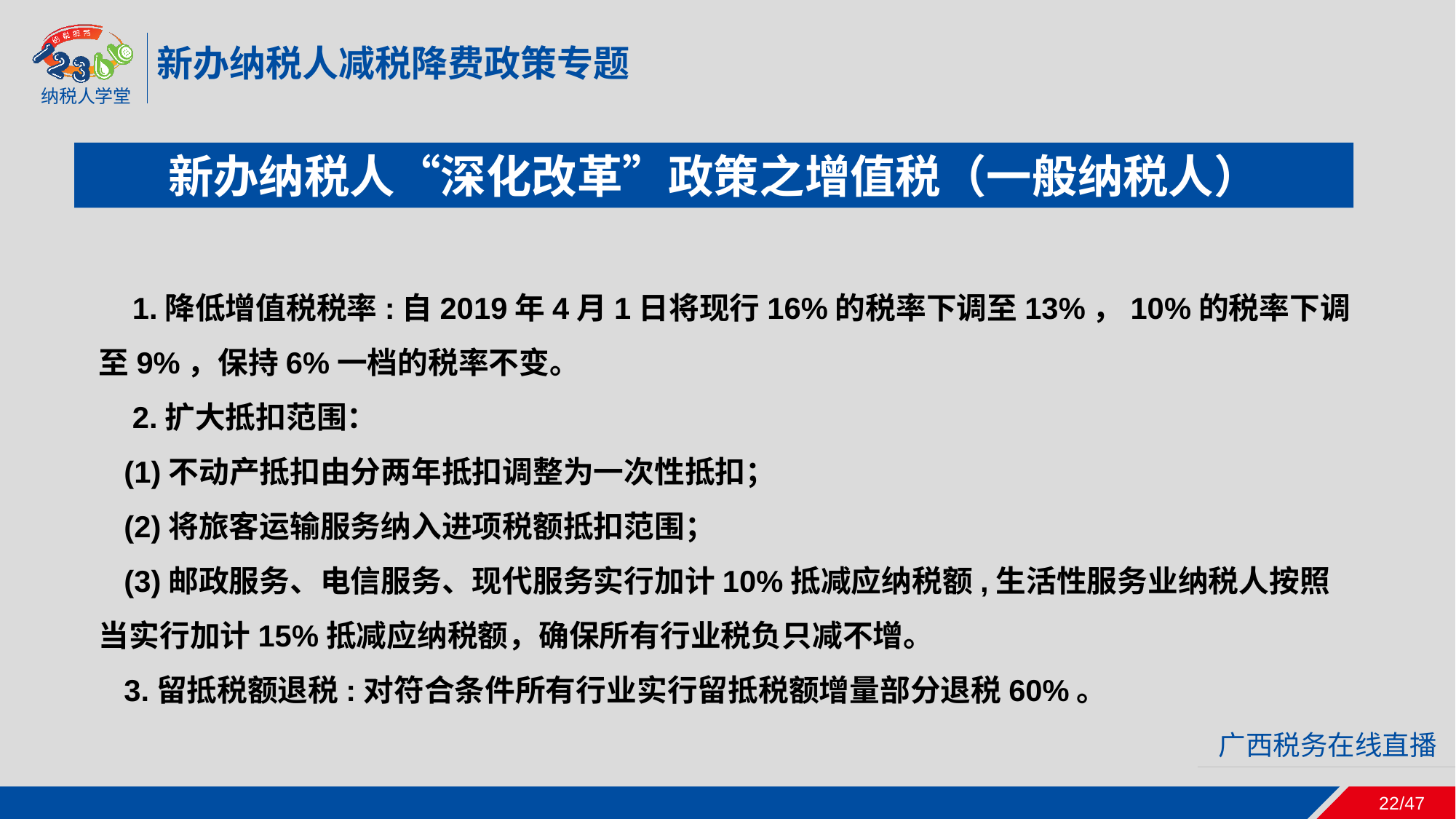

新办纳税人减税降费政策专题
新办纳税人“深化改革”政策之增值税（一般纳税人）
    1.降低增值税税率:自2019年4月1日将现行16%的税率下调至13%，10%的税率下调至9%，保持6%一档的税率不变。
    2.扩大抵扣范围：
   (1)不动产抵扣由分两年抵扣调整为一次性抵扣；
   (2)将旅客运输服务纳入进项税额抵扣范围；
   (3)邮政服务、电信服务、现代服务实行加计10%抵减应纳税额,生活性服务业纳税人按照当实行加计15%抵减应纳税额，确保所有行业税负只减不增。
   3.留抵税额退税:对符合条件所有行业实行留抵税额增量部分退税60%。